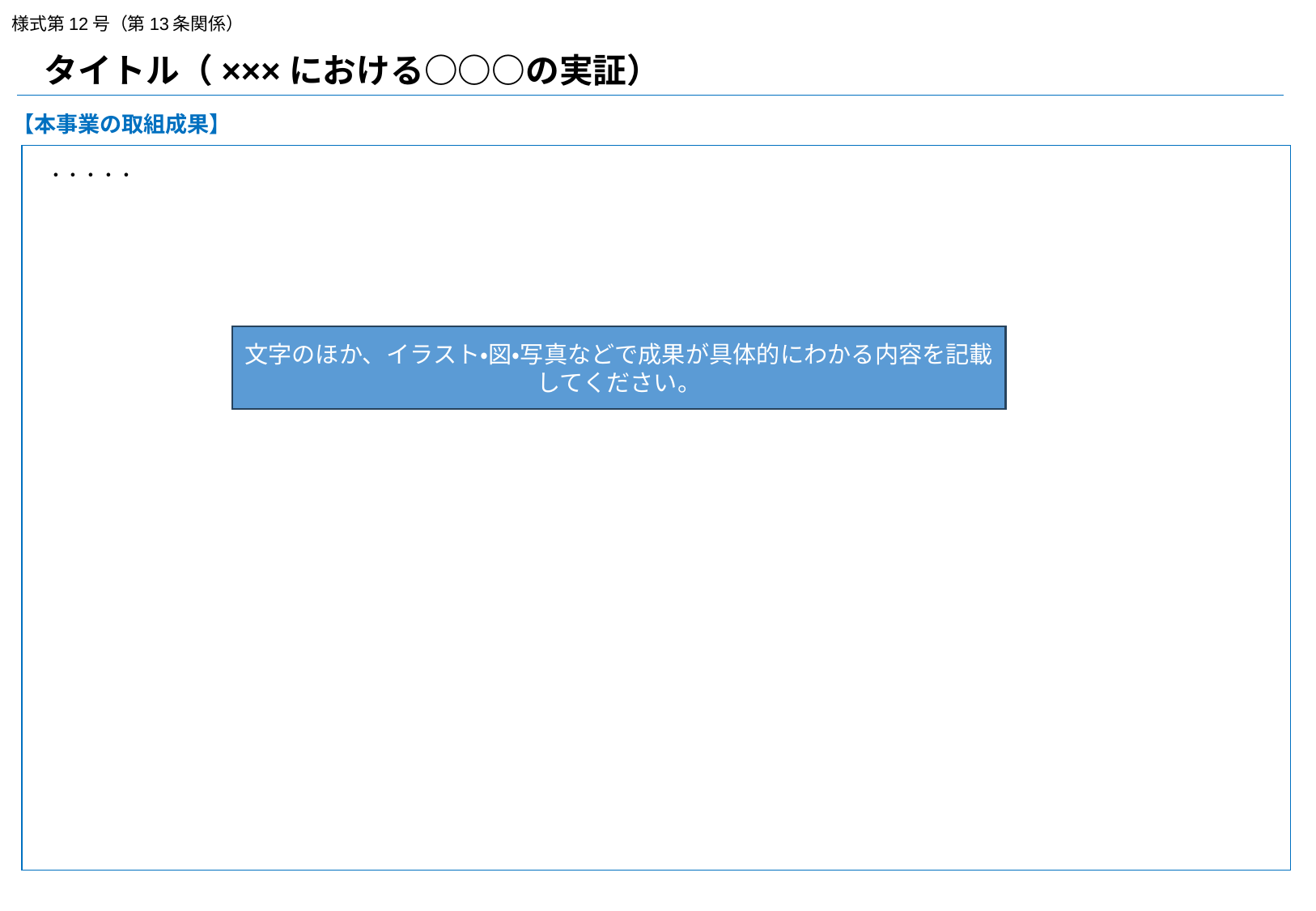

様式第12号（第13条関係）
　タイトル（×××における○○○の実証）
【本事業の取組成果】

・・・・・
文字のほか、イラスト・図・写真などで成果が具体的にわかる内容を記載してください。